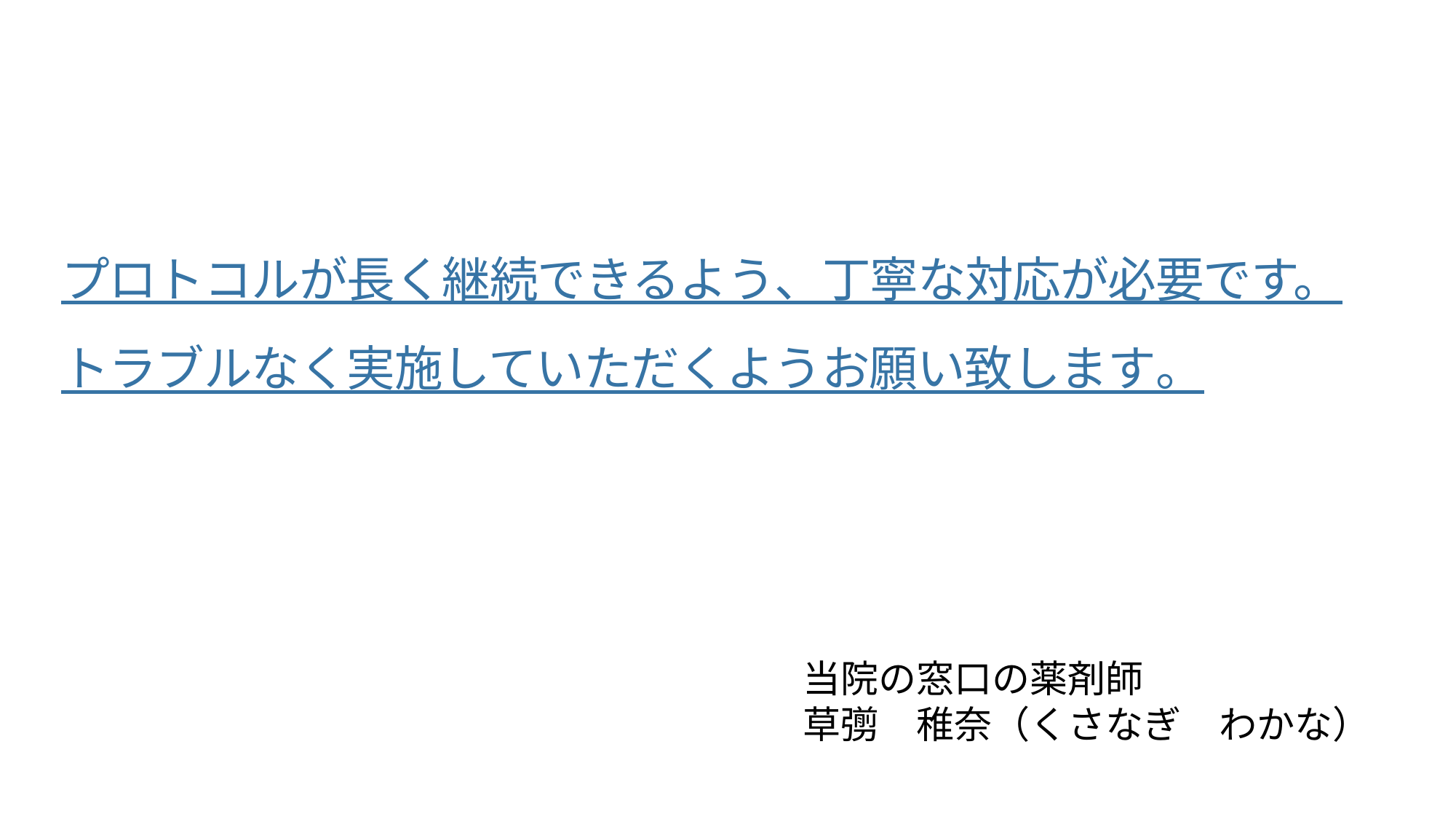

# プロトコルが長く継続できるよう、丁寧な対応が必要です。 トラブルなく実施していただくようお願い致します。
当院の窓口の薬剤師
草彅　稚奈（くさなぎ　わかな）